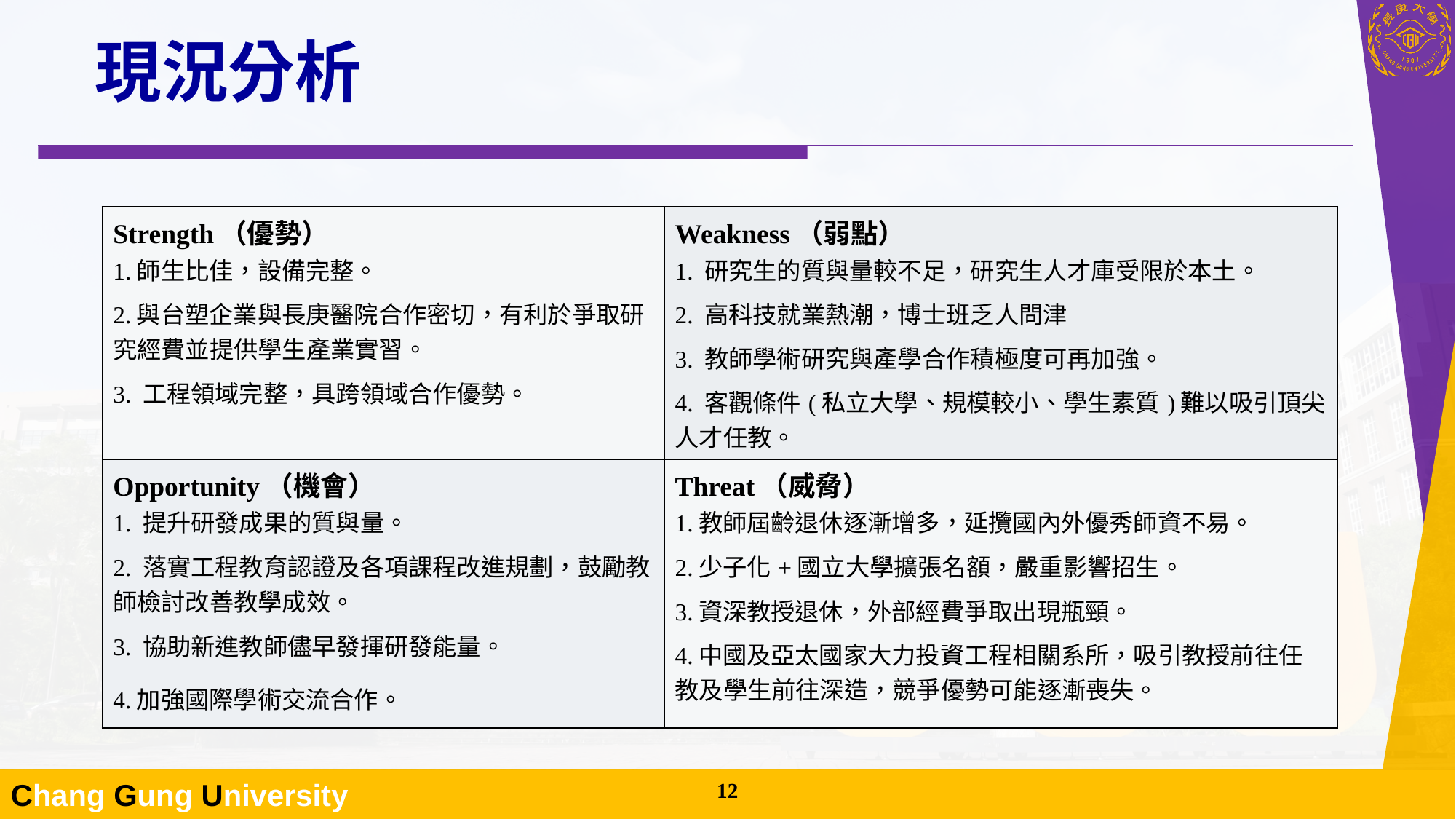

# 現況分析

| Strength（優勢） 1.師生比佳，設備完整。 2.與台塑企業與長庚醫院合作密切，有利於爭取研究經費並提供學生產業實習。 3. 工程領域完整，具跨領域合作優勢。 | Weakness（弱點） 1. 研究生的質與量較不足，研究生人才庫受限於本土。 2. 高科技就業熱潮，博士班乏人問津 3. 教師學術研究與產學合作積極度可再加強。 4. 客觀條件(私立大學、規模較小、學生素質)難以吸引頂尖人才任教。 |
| --- | --- |
| Opportunity（機會） 1. 提升研發成果的質與量。 2. 落實工程教育認證及各項課程改進規劃，鼓勵教師檢討改善教學成效。 3. 協助新進教師儘早發揮研發能量。 4.加強國際學術交流合作。 | Threat（威脅） 1.教師屆齡退休逐漸增多，延攬國內外優秀師資不易。 2.少子化+國立大學擴張名額，嚴重影響招生。 3.資深教授退休，外部經費爭取出現瓶頸。 4.中國及亞太國家大力投資工程相關系所，吸引教授前往任教及學生前往深造，競爭優勢可能逐漸喪失。 |
12